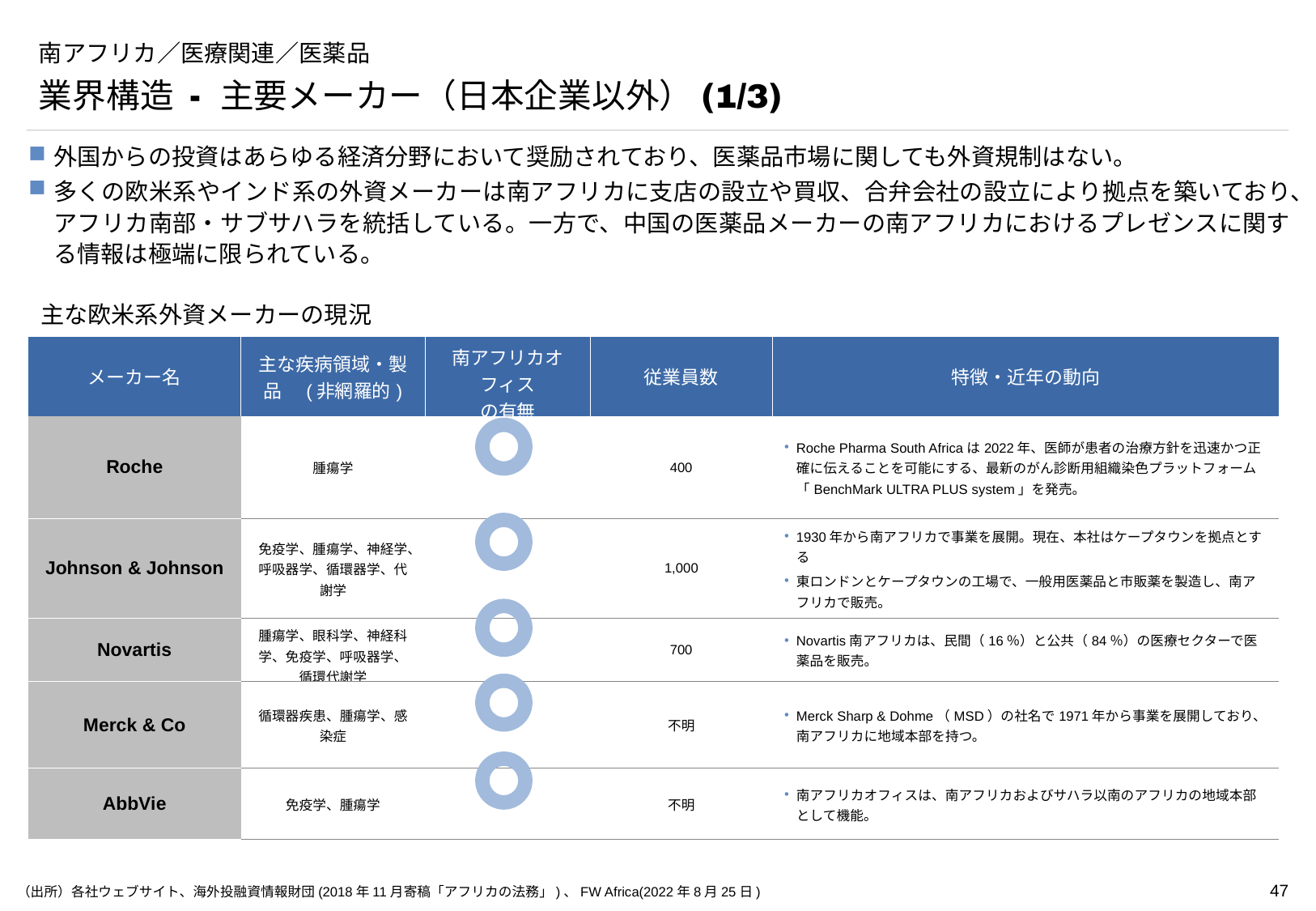

# 南アフリカ／医療関連／医薬品
業界構造 - 主要メーカー（日本企業以外）(1/3)
外国からの投資はあらゆる経済分野において奨励されており、医薬品市場に関しても外資規制はない。
多くの欧米系やインド系の外資メーカーは南アフリカに支店の設立や買収、合弁会社の設立により拠点を築いており、アフリカ南部・サブサハラを統括している。一方で、中国の医薬品メーカーの南アフリカにおけるプレゼンスに関する情報は極端に限られている。
主な欧米系外資メーカーの現況
| メーカー名 | 主な疾病領域・製品　(非網羅的) | 南アフリカオフィス の有無 | 従業員数 | 特徴・近年の動向 |
| --- | --- | --- | --- | --- |
| Roche | 腫瘍学 |  | 400 | Roche Pharma South Africaは2022年、医師が患者の治療方針を迅速かつ正確に伝えることを可能にする、最新のがん診断用組織染色プラットフォーム「BenchMark ULTRA PLUS system」を発売。 |
| Johnson & Johnson | 免疫学、腫瘍学、神経学、呼吸器学、循環器学、代謝学 |  | 1,000 | 1930年から南アフリカで事業を展開。現在、本社はケープタウンを拠点とする 東ロンドンとケープタウンの工場で、一般用医薬品と市販薬を製造し、南アフリカで販売。 |
| Novartis | 腫瘍学、眼科学、神経科学、免疫学、呼吸器学、循環代謝学 |  | 700 | Novartis南アフリカは、民間（16％）と公共（84％）の医療セクターで医薬品を販売。 |
| Merck & Co | 循環器疾患、腫瘍学、感染症 |  | 不明 | Merck Sharp & Dohme（MSD）の社名で1971年から事業を展開しており、南アフリカに地域本部を持つ。 |
| AbbVie | 免疫学、腫瘍学 |  | 不明 | 南アフリカオフィスは、南アフリカおよびサハラ以南のアフリカの地域本部として機能。 |

（出所）各社ウェブサイト、海外投融資情報財団(2018年11月寄稿「アフリカの法務」)、FW Africa(2022年8月25日)